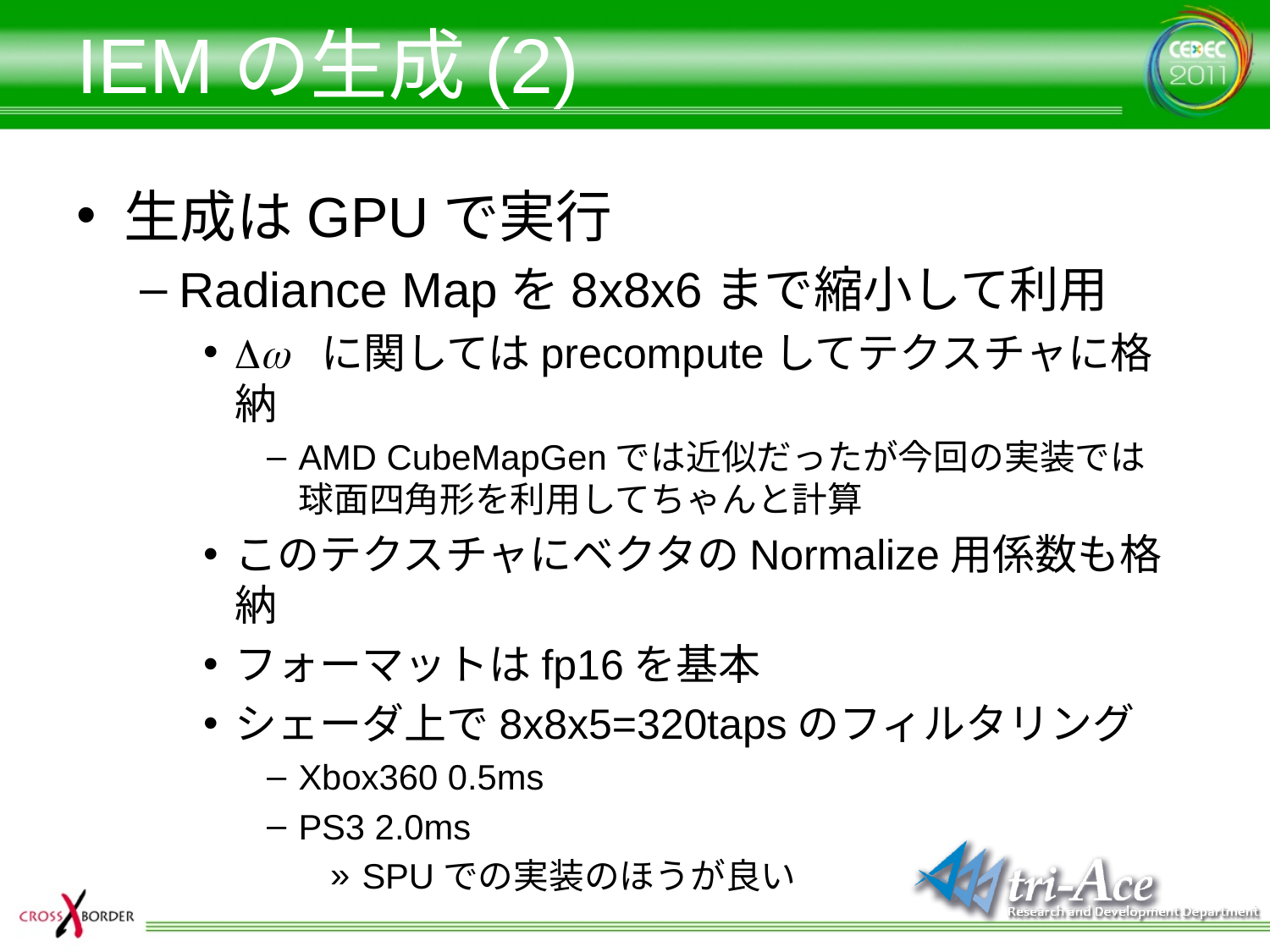

# IEMの生成(2)
生成はGPUで実行
Radiance Mapを8x8x6まで縮小して利用
Δω に関してはprecomputeしてテクスチャに格納
AMD CubeMapGenでは近似だったが今回の実装では
球面四角形を利用してちゃんと計算
このテクスチャにベクタのNormalize用係数も格納
フォーマットはfp16を基本
シェーダ上で8x8x5=320tapsのフィルタリング
Xbox360 0.5ms
PS3 2.0ms
SPUでの実装のほうが良い